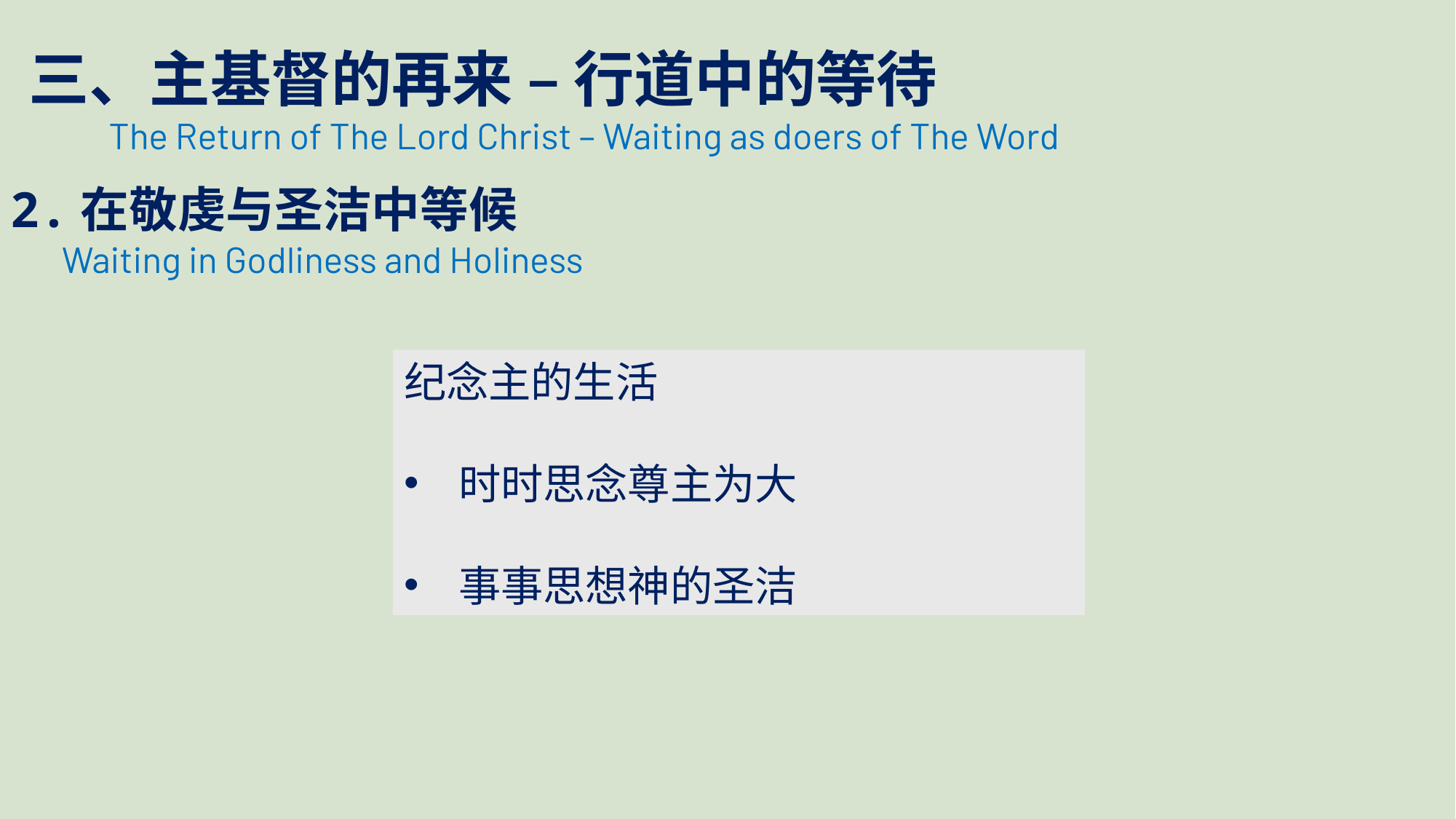

三、主基督的再来 – 行道中的等待
           The Return of The Lord Christ – Waiting as doers of The Word
2.在敬虔与圣洁中等候
       Waiting in Godliness and Holiness
纪念主的生活

时时思念尊主为大

事事思想神的圣洁